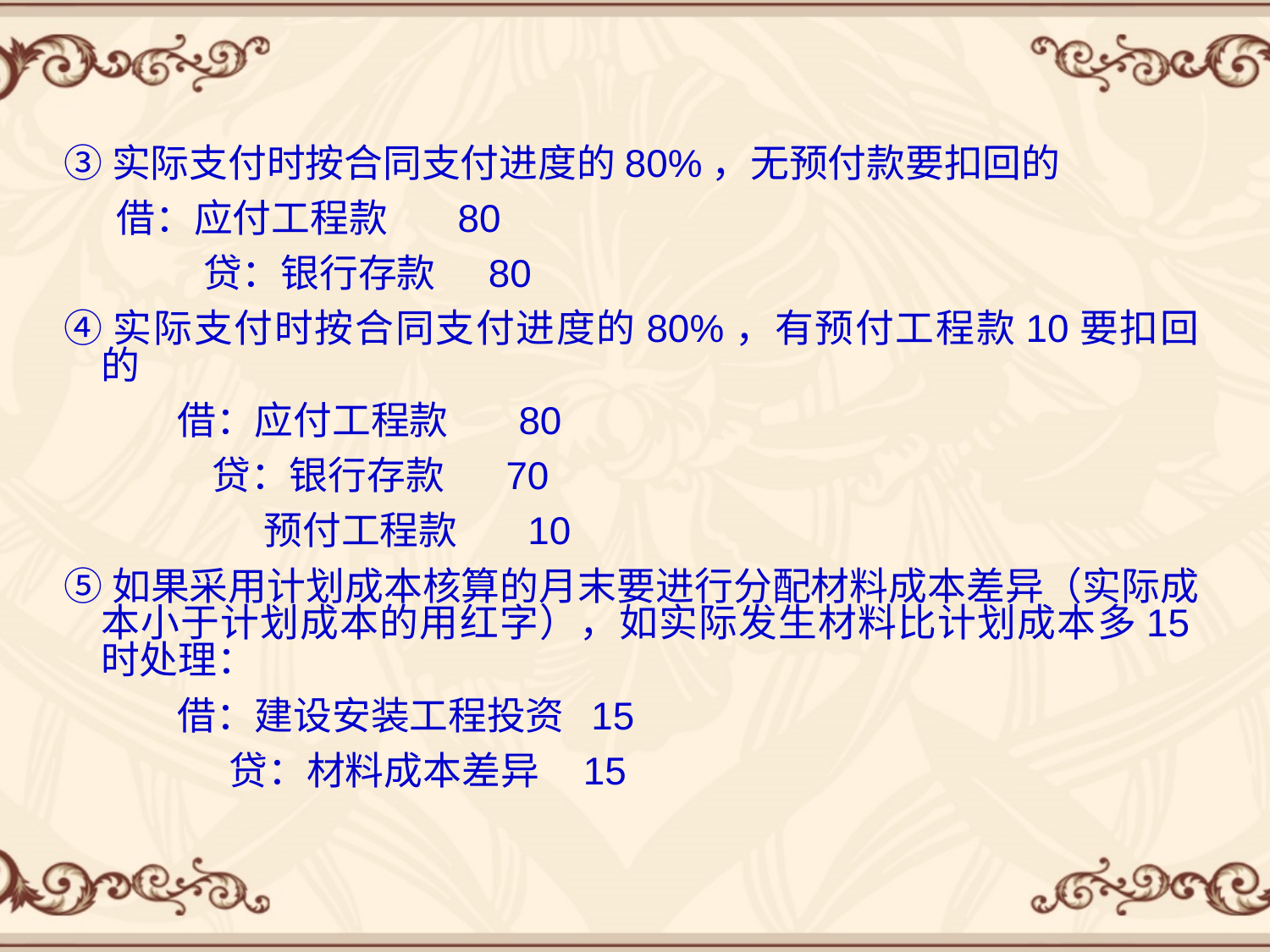

③实际支付时按合同支付进度的80%，无预付款要扣回的
     借：应付工程款       80
               贷：银行存款     80
④实际支付时按合同支付进度的80%，有预付工程款10要扣回的
            借：应付工程款       80
                贷：银行存款      70
                      预付工程款       10
⑤如果采用计划成本核算的月末要进行分配材料成本差异（实际成本小于计划成本的用红字），如实际发生材料比计划成本多15时处理：
            借：建设安装工程投资  15
                  贷：材料成本差异    15